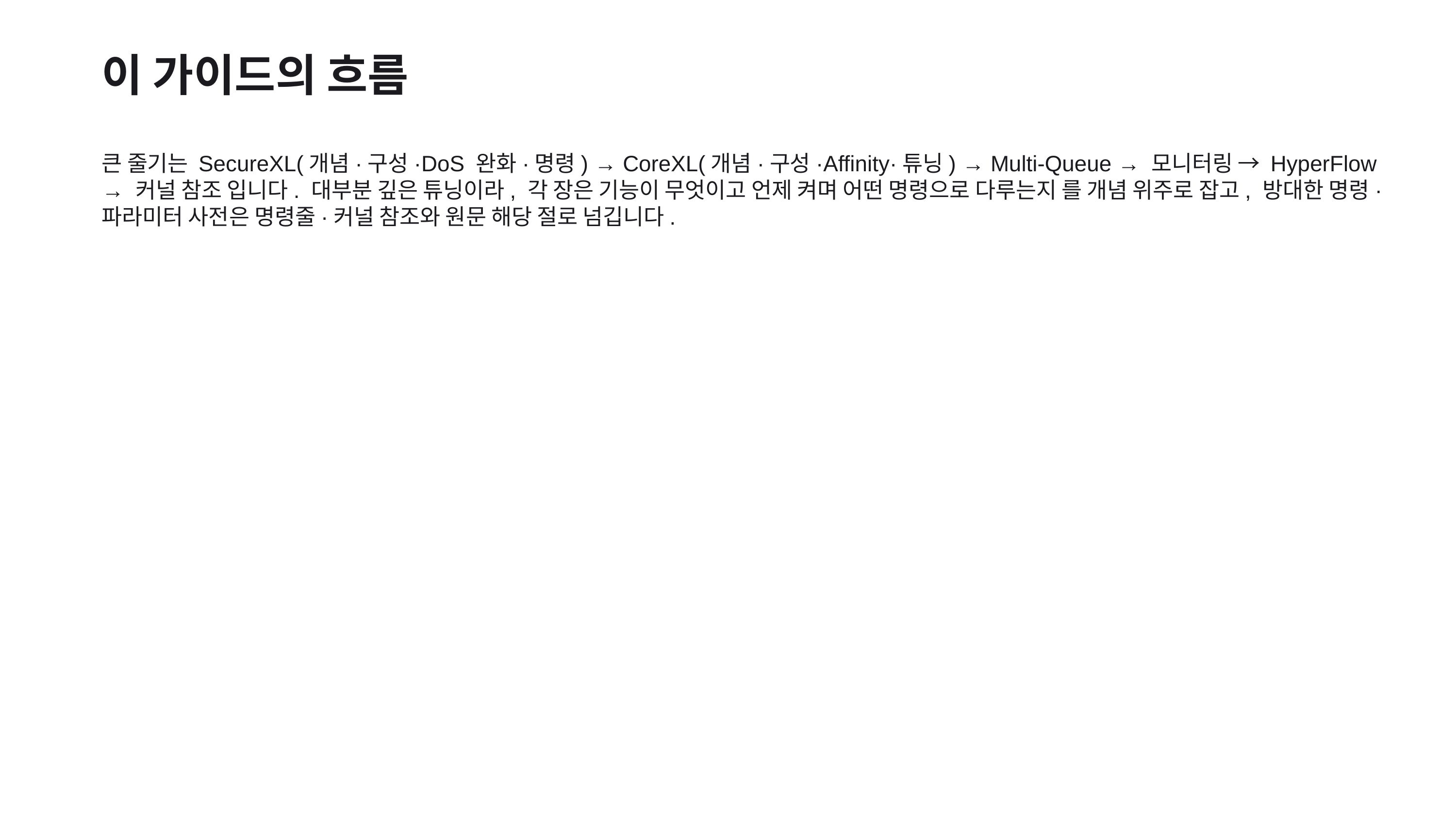

이 가이드의 흐름
큰 줄기는 SecureXL(개념·구성·DoS 완화·명령) → CoreXL(개념·구성·Affinity·튜닝) → Multi-Queue → 모니터링 → HyperFlow → 커널 참조 입니다. 대부분 깊은 튜닝이라, 각 장은 기능이 무엇이고 언제 켜며 어떤 명령으로 다루는지 를 개념 위주로 잡고, 방대한 명령·파라미터 사전은 명령줄·커널 참조와 원문 해당 절로 넘깁니다.